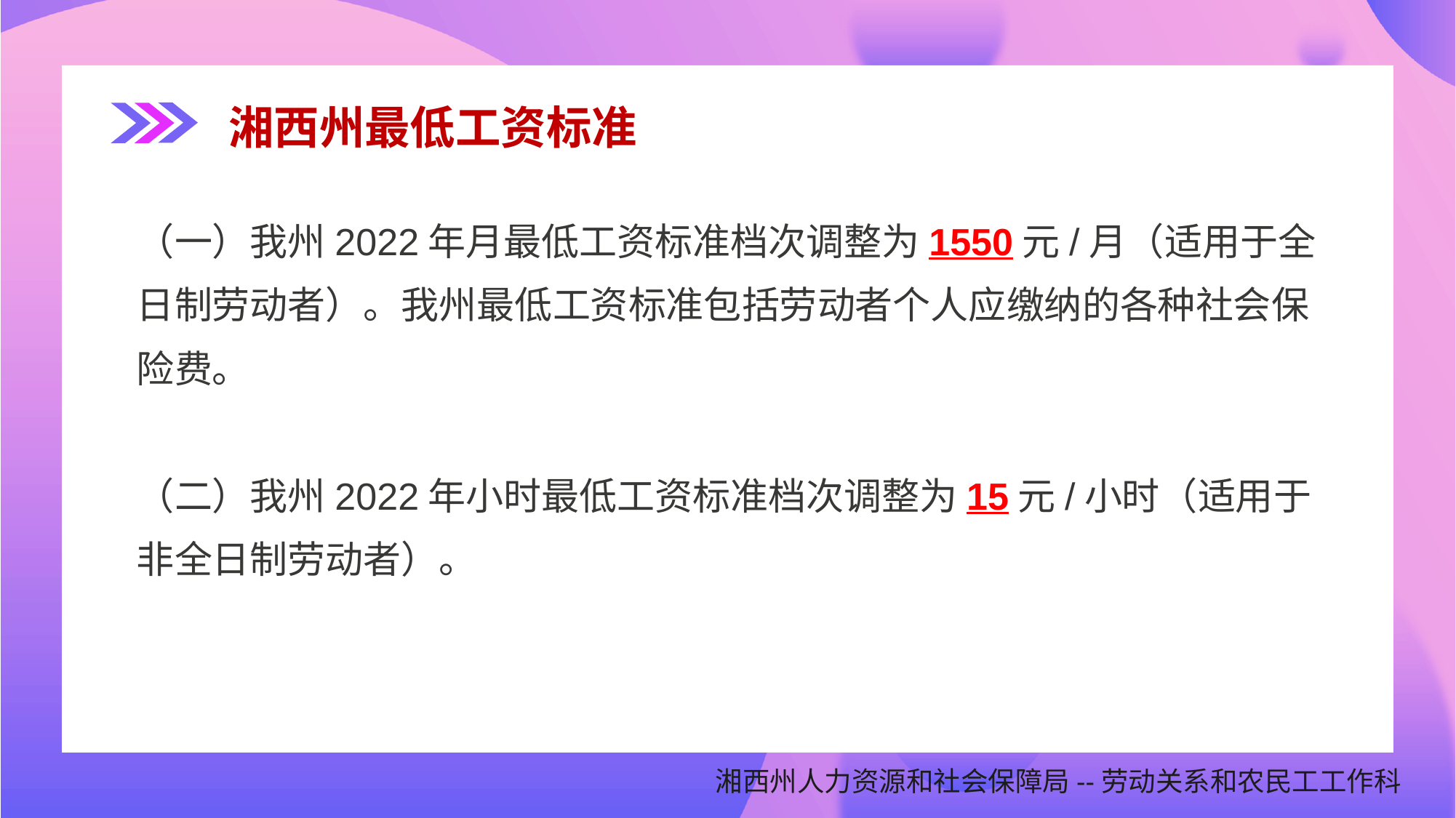

湘西州最低工资标准

（一）我州2022年月最低工资标准档次调整为1550元/月（适用于全日制劳动者）。我州最低工资标准包括劳动者个人应缴纳的各种社会保险费。

（二）我州2022年小时最低工资标准档次调整为15元/小时（适用于非全日制劳动者）。
湘西州人力资源和社会保障局--劳动关系和农民工工作科